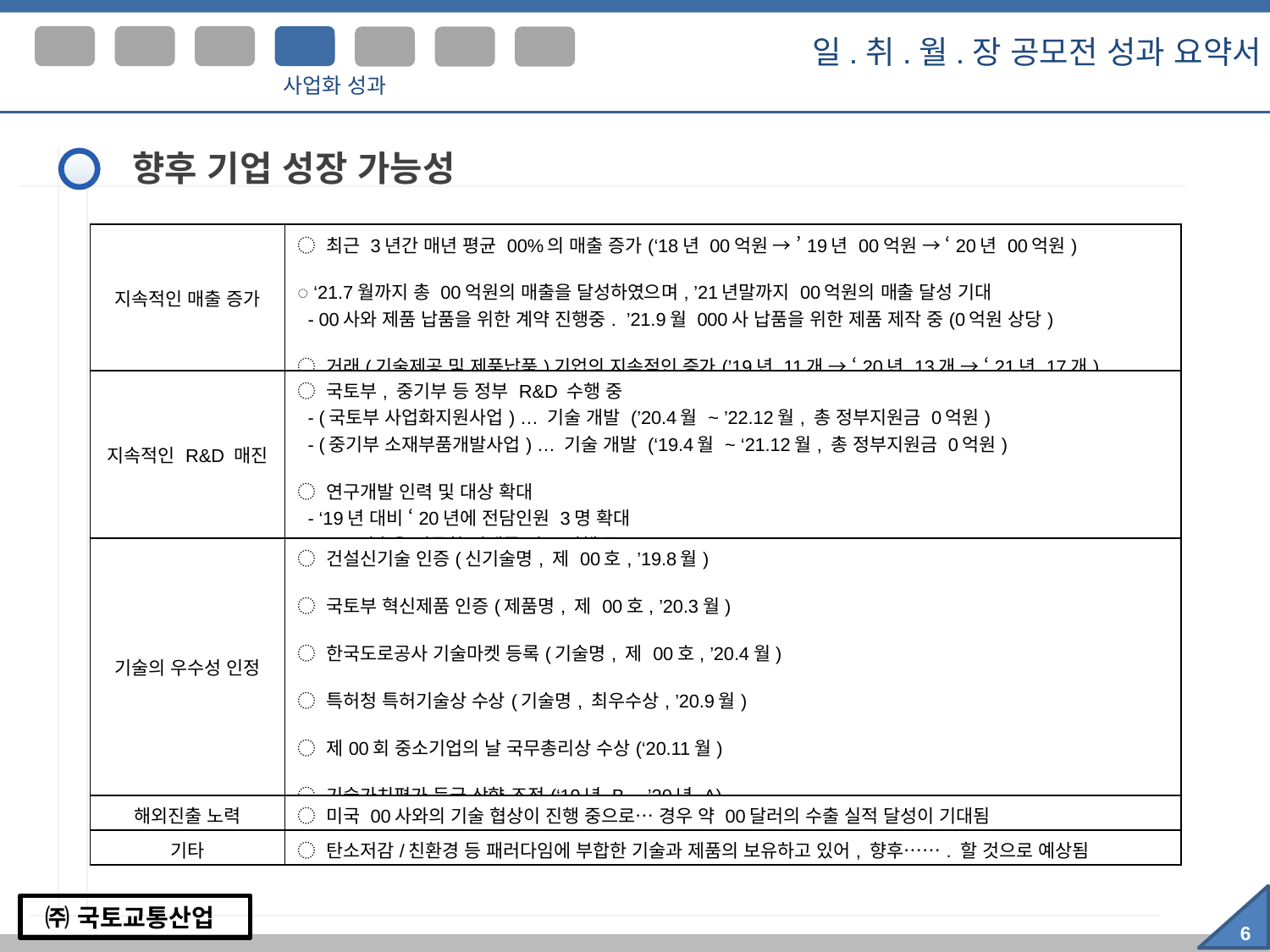

I  I
I  I  I
I  V
일.취.월.장 공모전 성과 요약서
I
Ⅴ
Ⅵ
Ⅶ
사업화 성과
향후 기업 성장 가능성

| 지속적인 매출 증가 | ◌ 최근 3년간 매년 평균 00%의 매출 증가(‘18년 00억원 → ’19년 00억원 → ‘20년 00억원) ◌ ‘21.7월까지 총 00억원의 매출을 달성하였으며, ’21년말까지 00억원의 매출 달성 기대 - 00사와 제품 납품을 위한 계약 진행중. ’21.9월 000사 납품을 위한 제품 제작 중(0억원 상당) ◌ 거래(기술제공 및 제품납품)기업의 지속적인 증가(’19년 11개 → ‘20년 13개 → ‘21년 17개) |
| --- | --- |
| 지속적인 R&D 매진 | ◌ 국토부, 중기부 등 정부 R&D 수행 중 - (국토부 사업화지원사업) … 기술 개발 (’20.4월 ~ ’22.12월, 총 정부지원금 0억원) - (중기부 소재부품개발사업) … 기술 개발 (‘19.4월 ~ ‘21.12월, 총 정부지원금 0억원) ◌ 연구개발 인력 및 대상 확대 - ‘19년 대비 ‘20년에 전담인원 3명 확대 - ICT 기술을 접목한 신제품 연구 진행 중 |
| 기술의 우수성 인정 | ◌ 건설신기술 인증(신기술명, 제 00호, ’19.8월) ◌ 국토부 혁신제품 인증(제품명, 제 00호, ’20.3월) ◌ 한국도로공사 기술마켓 등록(기술명, 제 00호, ’20.4월) ◌ 특허청 특허기술상 수상(기술명, 최우수상, ’20.9월) ◌ 제00회 중소기업의 날 국무총리상 수상(‘20.11월) ◌ 기술가치평가 등급 상향 조정(‘19년 B →’20년 A) |
| 해외진출 노력 | ◌ 미국 00사와의 기술 협상이 진행 중으로… 경우 약 00달러의 수출 실적 달성이 기대됨 |
| 기타 | ◌ 탄소저감/친환경 등 패러다임에 부합한 기술과 제품의 보유하고 있어, 향후……. 할 것으로 예상됨 |
6
 ㈜ 국토교통산업